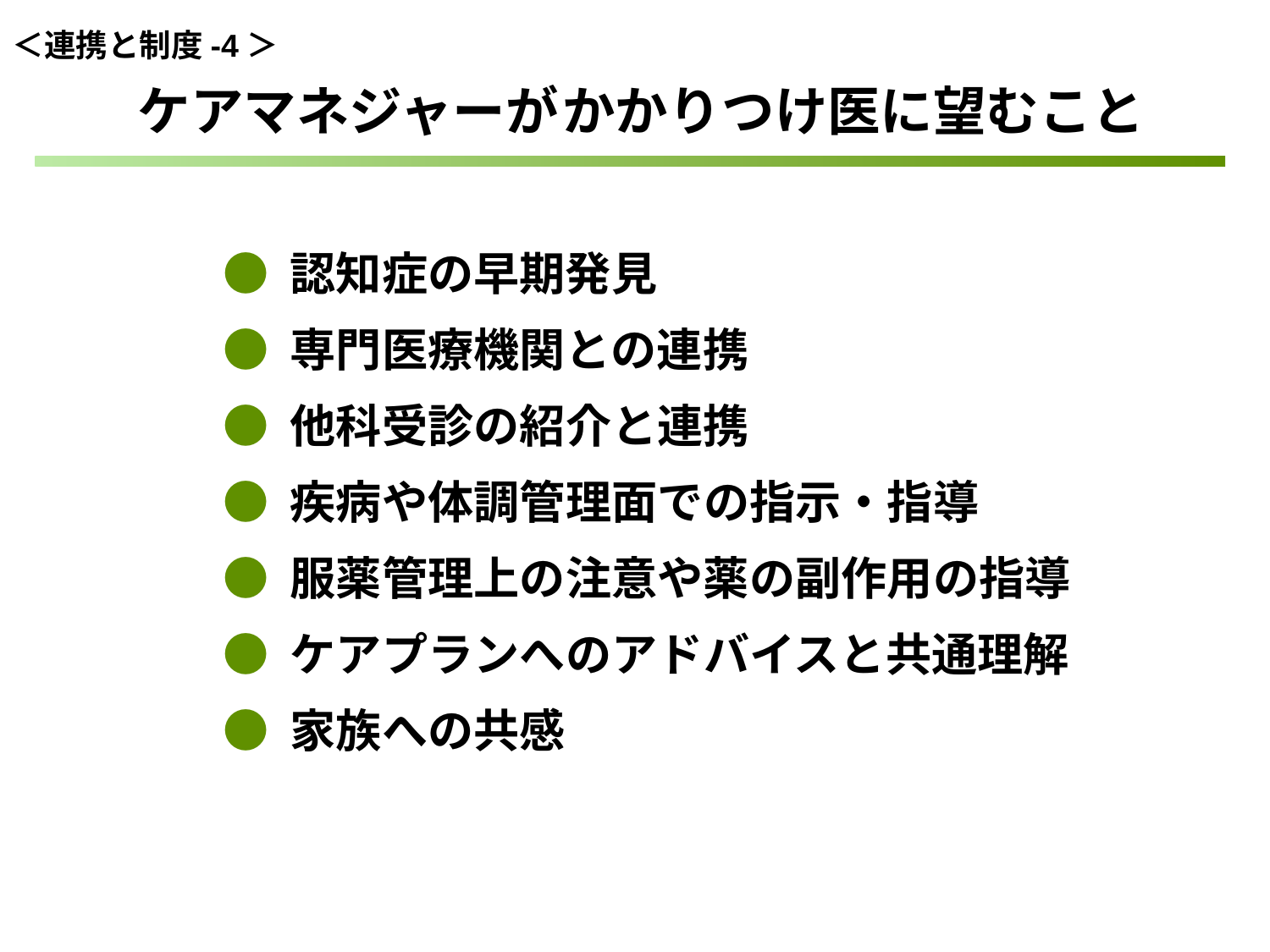

＜連携と制度-4＞
ケアマネジャーが かかりつけ医に望むこと

● 認知症の早期発見
● 専門医療機関との連携
● 他科受診の紹介と連携
● 疾病や体調管理面での指示・指導
● 服薬管理上の注意や薬の副作用の指導
● ケアプランへのアドバイスと共通理解
● 家族への共感